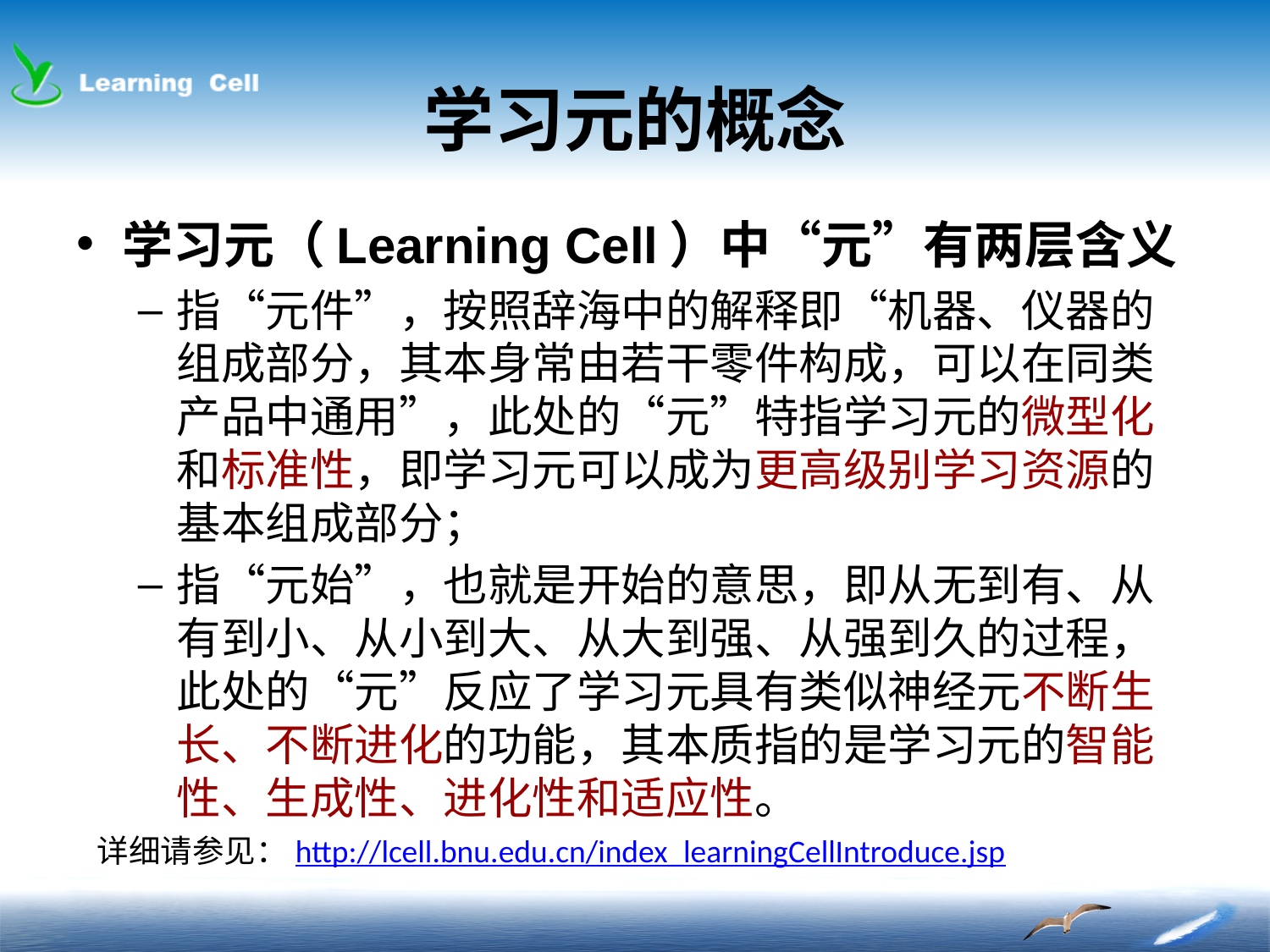

# 学习元的概念
学习元（Learning Cell）中“元”有两层含义
指“元件”，按照辞海中的解释即“机器、仪器的组成部分，其本身常由若干零件构成，可以在同类产品中通用”，此处的“元”特指学习元的微型化和标准性，即学习元可以成为更高级别学习资源的基本组成部分；
指“元始”，也就是开始的意思，即从无到有、从有到小、从小到大、从大到强、从强到久的过程，此处的“元”反应了学习元具有类似神经元不断生长、不断进化的功能，其本质指的是学习元的智能性、生成性、进化性和适应性。
详细请参见：http://lcell.bnu.edu.cn/index_learningCellIntroduce.jsp
Learning Cell http://lcell.bnu.edu.cn/index.jsp
3